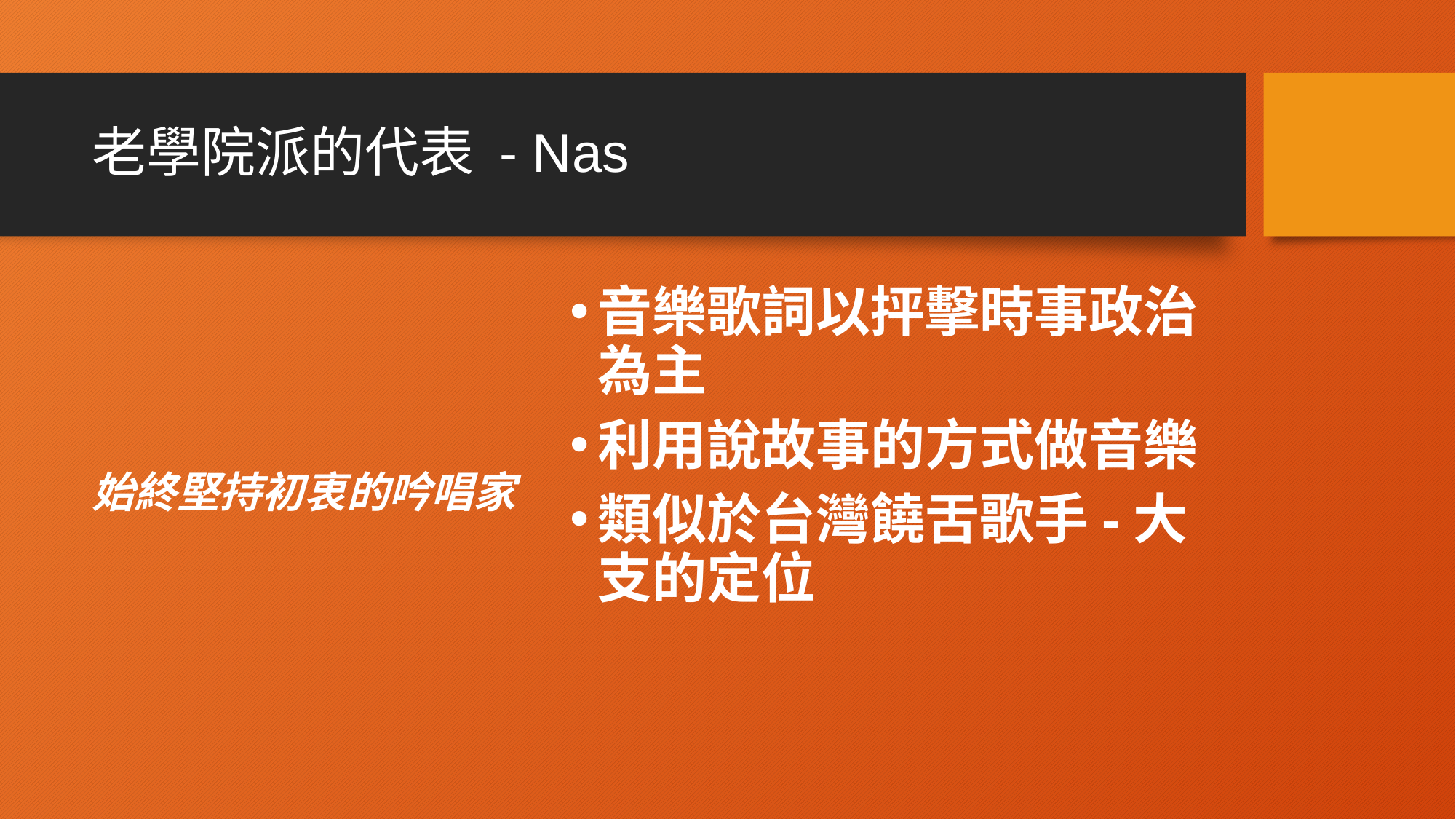

# 老學院派的代表 - Nas
始終堅持初衷的吟唱家
音樂歌詞以抨擊時事政治為主
利用說故事的方式做音樂
類似於台灣饒舌歌手-大支的定位